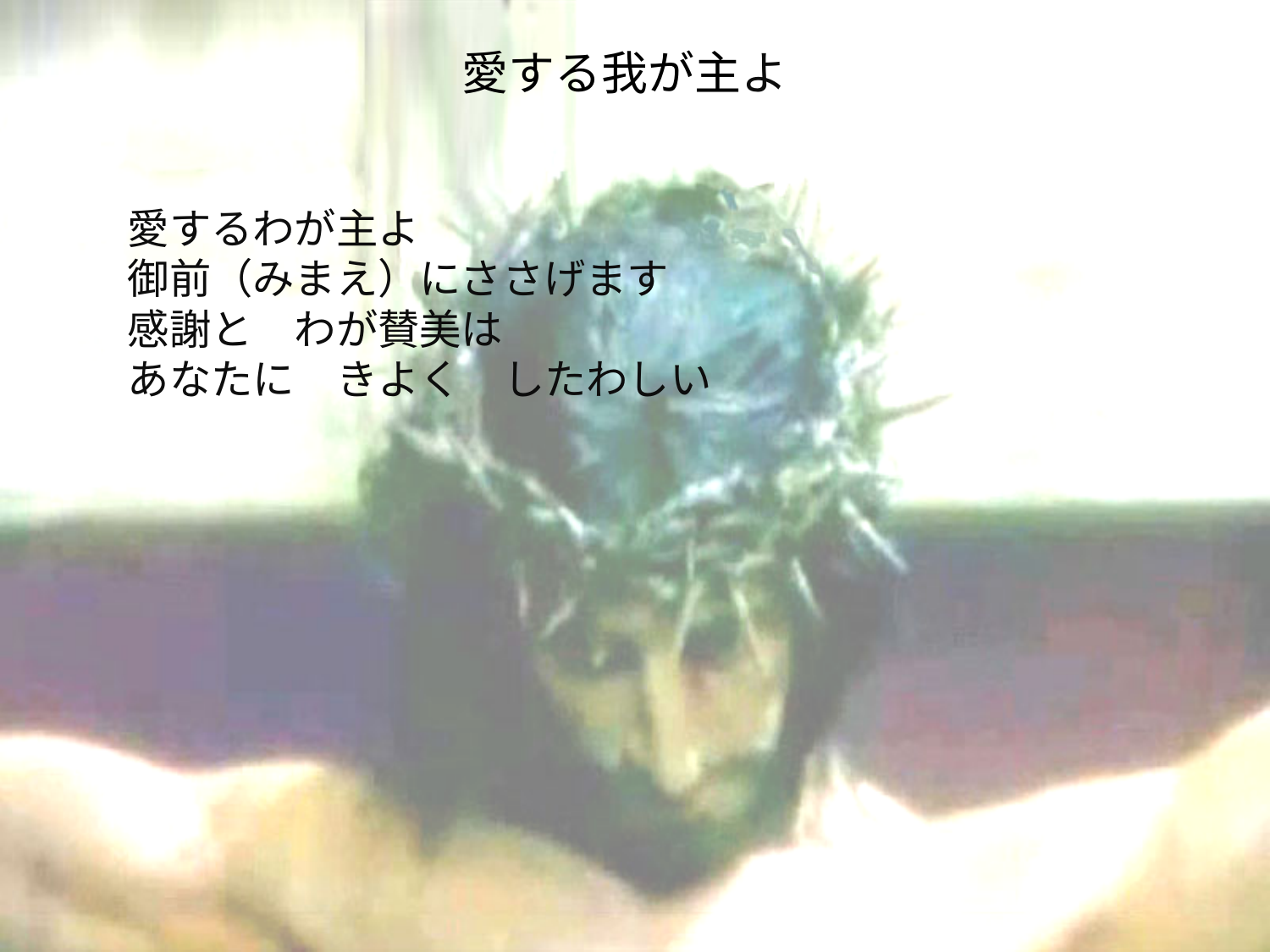

# 愛する我が主よ
愛するわが主よ
御前（みまえ）にささげます
感謝と　わが賛美は
あなたに　きよく　したわしい